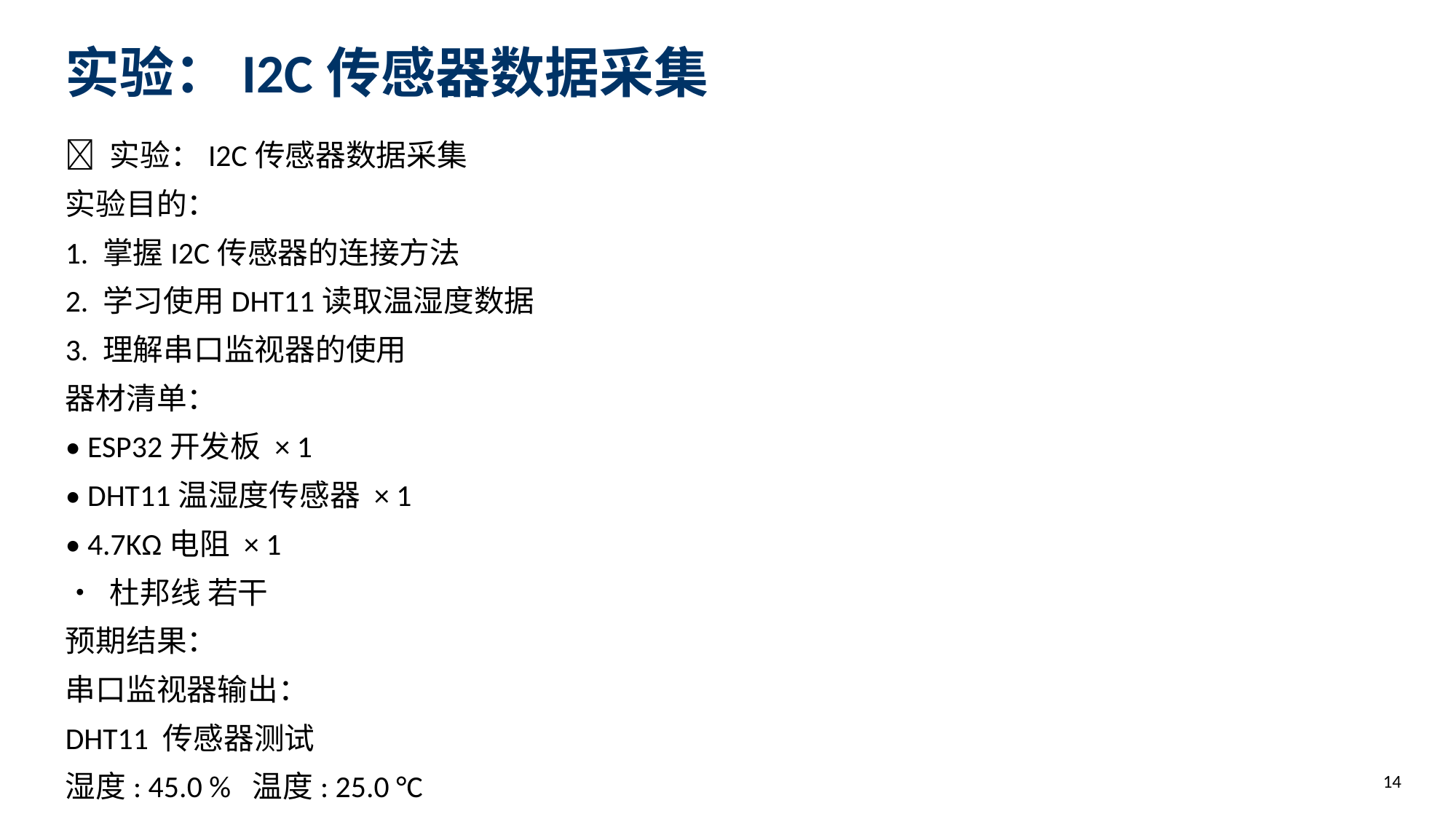

实验：I2C传感器数据采集
🧪 实验：I2C传感器数据采集
实验目的：
1. 掌握I2C传感器的连接方法
2. 学习使用DHT11读取温湿度数据
3. 理解串口监视器的使用
器材清单：
• ESP32开发板 × 1
• DHT11温湿度传感器 × 1
• 4.7KΩ电阻 × 1
• 杜邦线 若干
预期结果：
串口监视器输出：
DHT11 传感器测试
湿度: 45.0 %  温度: 25.0 °C
湿度: 45.1 %  温度: 25.1 °C
湿度: 45.0 %  温度: 25.0 °C
14